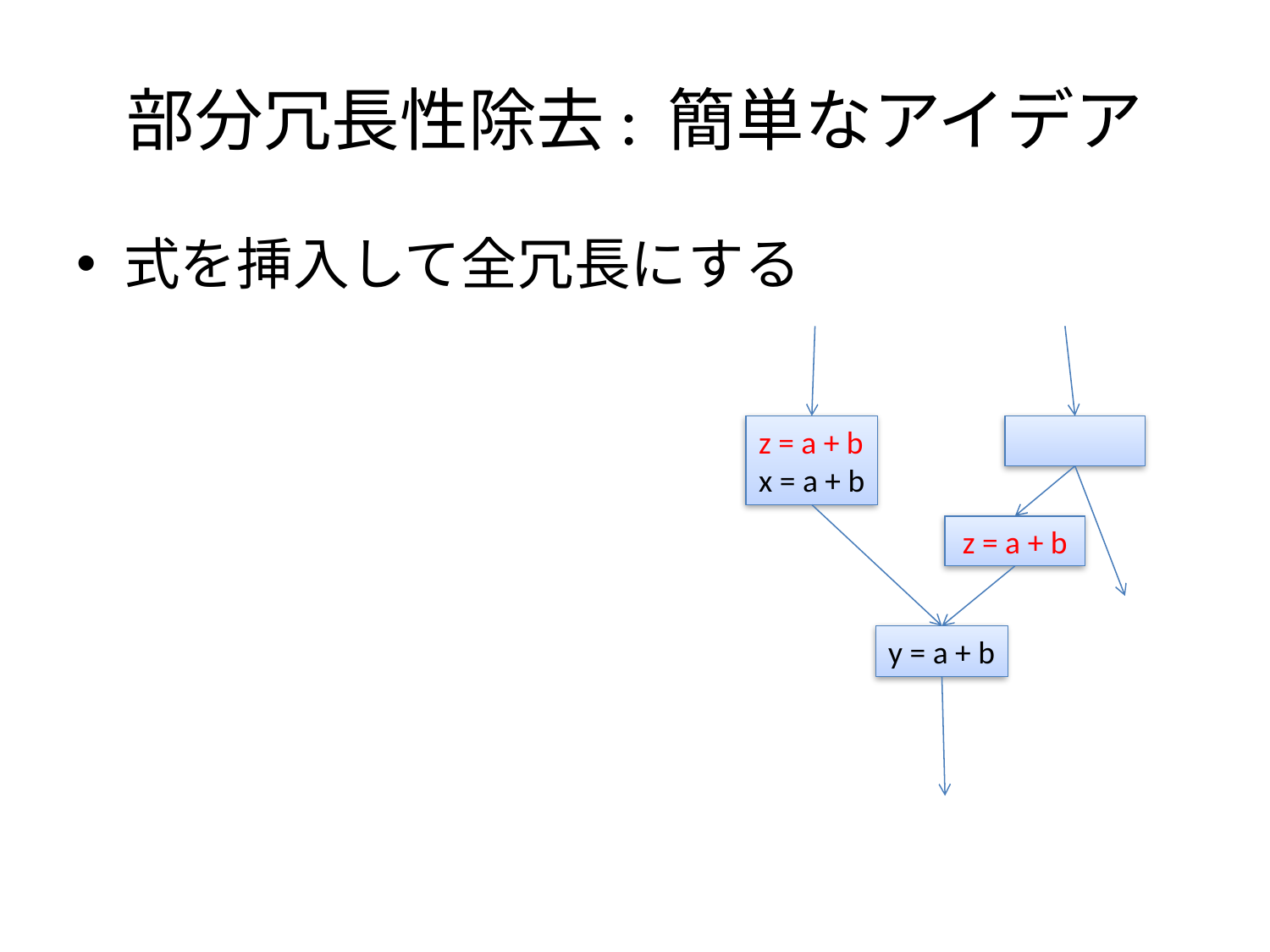

# 部分冗長性除去: 簡単なアイデア
式を挿入して全冗長にする

z = a + b
x = a + b

z = a + b
y = a + b